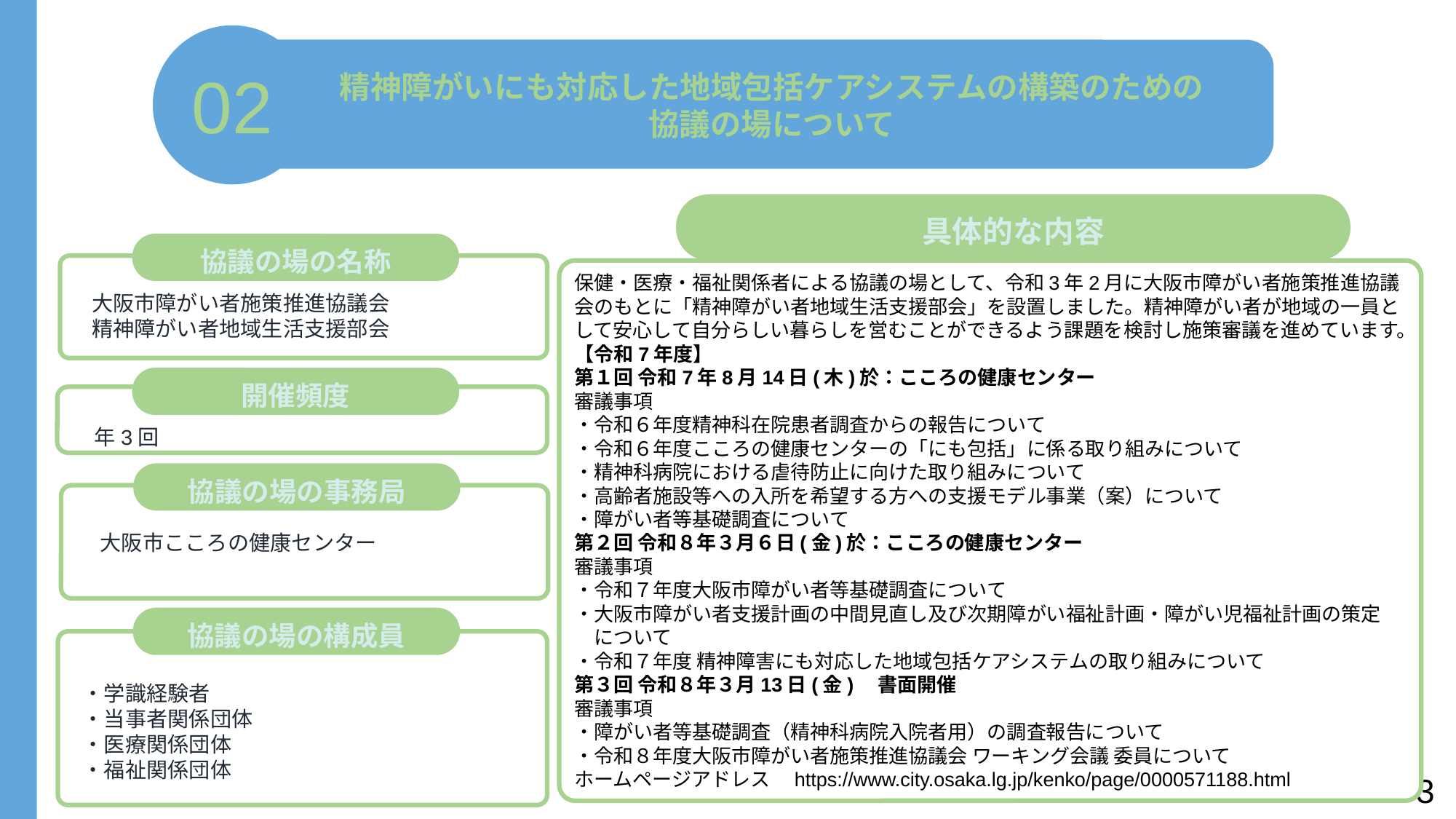

02

精神障がいにも対応した地域包括ケアシステムの構築のための
協議の場について
具体的な内容
協議の場の名称

保健・医療・福祉関係者による協議の場として、令和3年2月に大阪市障がい者施策推進協議会のもとに「精神障がい者地域生活支援部会」を設置しました。精神障がい者が地域の一員として安心して自分らしい暮らしを営むことができるよう課題を検討し施策審議を進めています。
【令和7年度】
第１回 令和7年8月14日(木)於：こころの健康センター
審議事項
・令和６年度精神科在院患者調査からの報告について
・令和６年度こころの健康センターの「にも包括」に係る取り組みについて
・精神科病院における虐待防止に向けた取り組みについて
・高齢者施設等への入所を希望する方への支援モデル事業（案）について
・障がい者等基礎調査について
第２回 令和８年３月６日(金)於：こころの健康センター
審議事項
・令和７年度大阪市障がい者等基礎調査について
・大阪市障がい者支援計画の中間見直し及び次期障がい福祉計画・障がい児福祉計画の策定
　について
・令和７年度 精神障害にも対応した地域包括ケアシステムの取り組みについて
第３回 令和８年３月13日(金)　書面開催
審議事項
・障がい者等基礎調査（精神科病院入院者用）の調査報告について
・令和８年度大阪市障がい者施策推進協議会 ワーキング会議 委員について
ホームページアドレス　https://www.city.osaka.lg.jp/kenko/page/0000571188.html
大阪市障がい者施策推進協議会
精神障がい者地域生活支援部会

開催頻度

年3回
協議の場の事務局

大阪市こころの健康センター
協議の場の構成員

・学識経験者
・当事者関係団体
・医療関係団体
・福祉関係団体